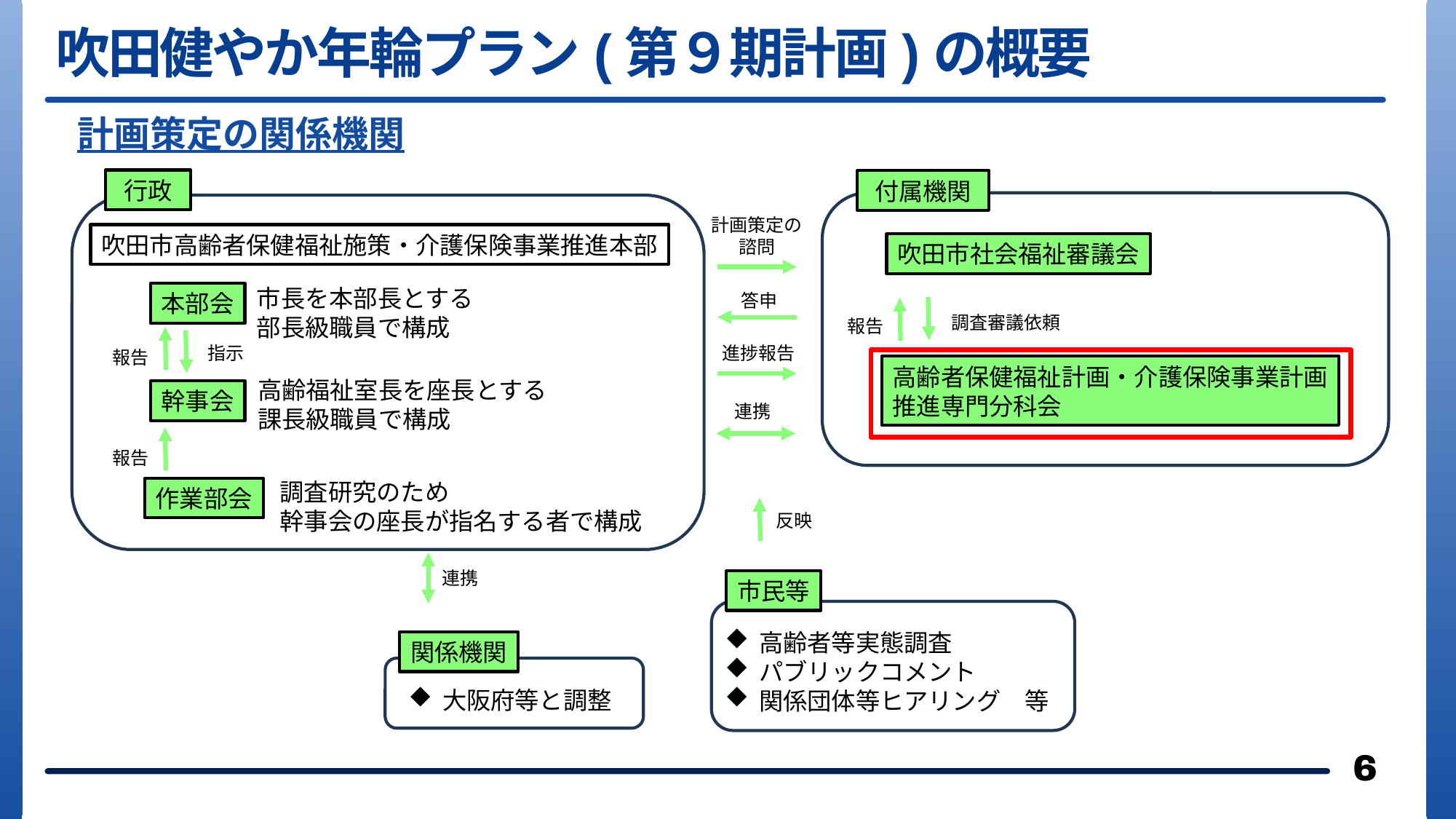

吹田健やか年輪プラン(第９期計画)の概要

計画策定の関係機関

行政

吹田市高齢者保健福祉施策・介護保険事業推進本部
市長を本部長とする
部長級職員で構成
本部会
報告
指示
高齢福祉室長を座長とする
課長級職員で構成
幹事会
報告
調査研究のため
幹事会の座長が指名する者で構成
作業部会
付属機関

吹田市社会福祉審議会
調査審議依頼
報告
高齢者保健福祉計画・介護保険事業計画
推進専門分科会
計画策定の
諮問
答申
進捗報告

連携
反映
連携
市民等

高齢者等実態調査
パブリックコメント
関係団体等ヒアリング　等
関係機関

大阪府等と調整
6